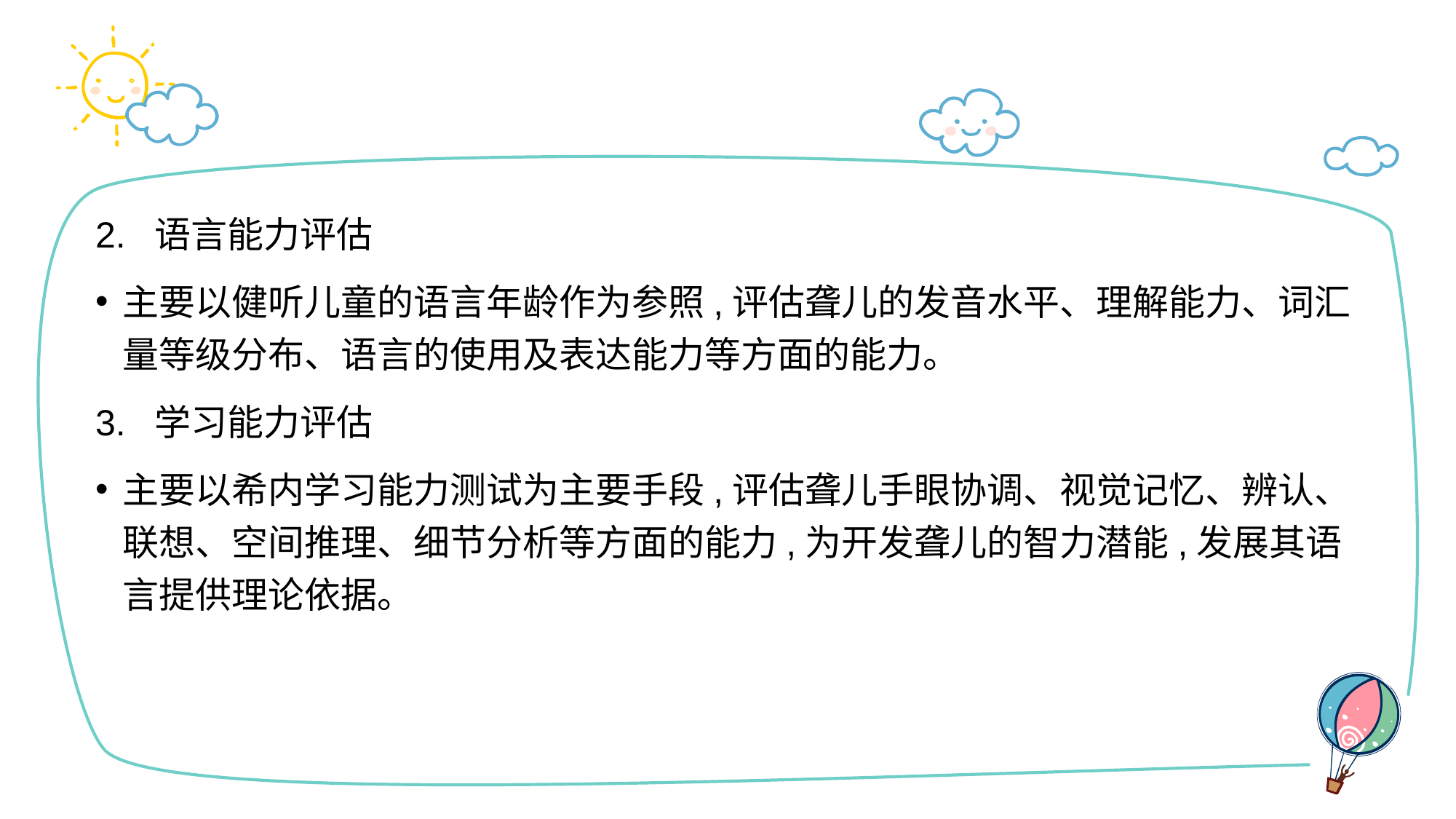

#
2.  语言能力评估
主要以健听儿童的语言年龄作为参照,评估聋儿的发音水平、理解能力、词汇量等级分布、语言的使用及表达能力等方面的能力。
3.  学习能力评估
主要以希内学习能力测试为主要手段,评估聋儿手眼协调、视觉记忆、辨认、联想、空间推理、细节分析等方面的能力,为开发聋儿的智力潜能,发展其语言提供理论依据。